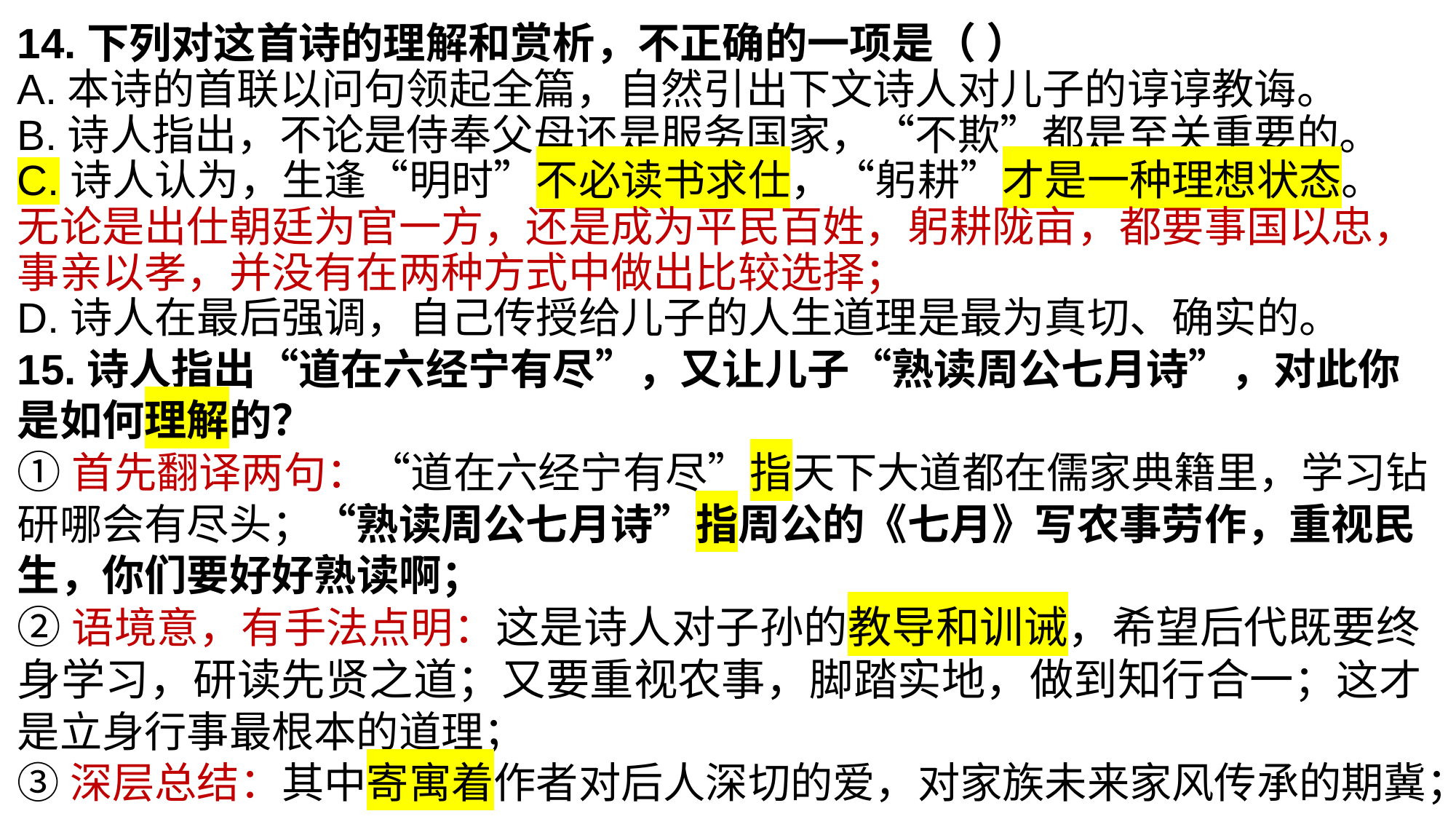

14.下列对这首诗的理解和赏析，不正确的一项是（ ）
A.本诗的首联以问句领起全篇，自然引出下文诗人对儿子的谆谆教诲。
B.诗人指出，不论是侍奉父母还是服务国家，“不欺”都是至关重要的。
C.诗人认为，生逢“明时”不必读书求仕，“躬耕”才是一种理想状态。
无论是出仕朝廷为官一方，还是成为平民百姓，躬耕陇亩，都要事国以忠，事亲以孝，并没有在两种方式中做出比较选择；
D.诗人在最后强调，自己传授给儿子的人生道理是最为真切、确实的。
15.诗人指出“道在六经宁有尽”，又让儿子“熟读周公七月诗”，对此你是如何理解的？
①首先翻译两句：“道在六经宁有尽”指天下大道都在儒家典籍里，学习钻研哪会有尽头；“熟读周公七月诗”指周公的《七月》写农事劳作，重视民生，你们要好好熟读啊；
②语境意，有手法点明：这是诗人对子孙的教导和训诫，希望后代既要终身学习，研读先贤之道；又要重视农事，脚踏实地，做到知行合一；这才是立身行事最根本的道理；
③深层总结：其中寄寓着作者对后人深切的爱，对家族未来家风传承的期冀；